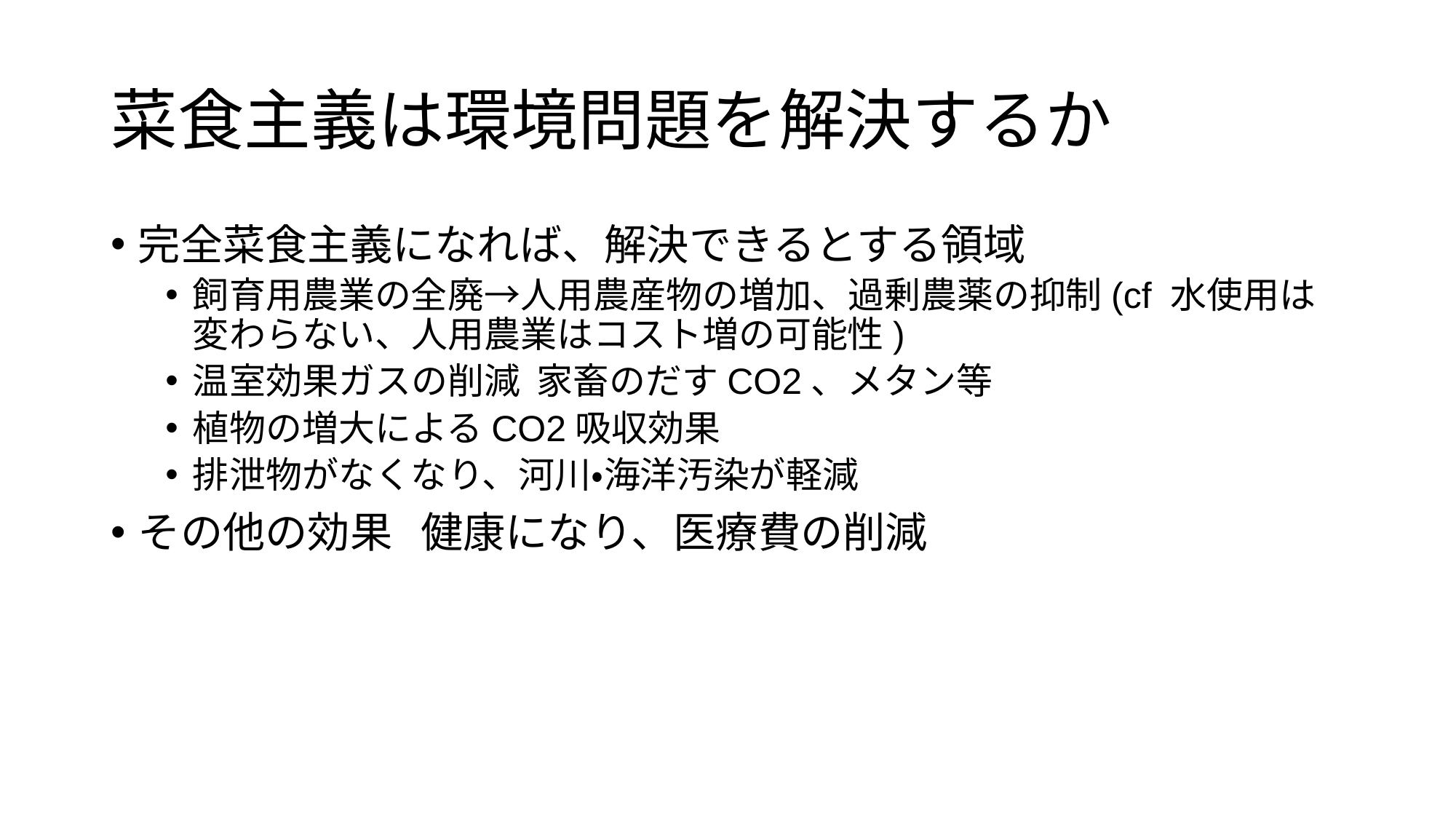

# 菜食主義は環境問題を解決するか
完全菜食主義になれば、解決できるとする領域
飼育用農業の全廃→人用農産物の増加、過剰農薬の抑制(cf 水使用は変わらない、人用農業はコスト増の可能性)
温室効果ガスの削減  家畜のだすCO2、メタン等
植物の増大によるCO2吸収効果
排泄物がなくなり、河川・海洋汚染が軽減
その他の効果   健康になり、医療費の削減